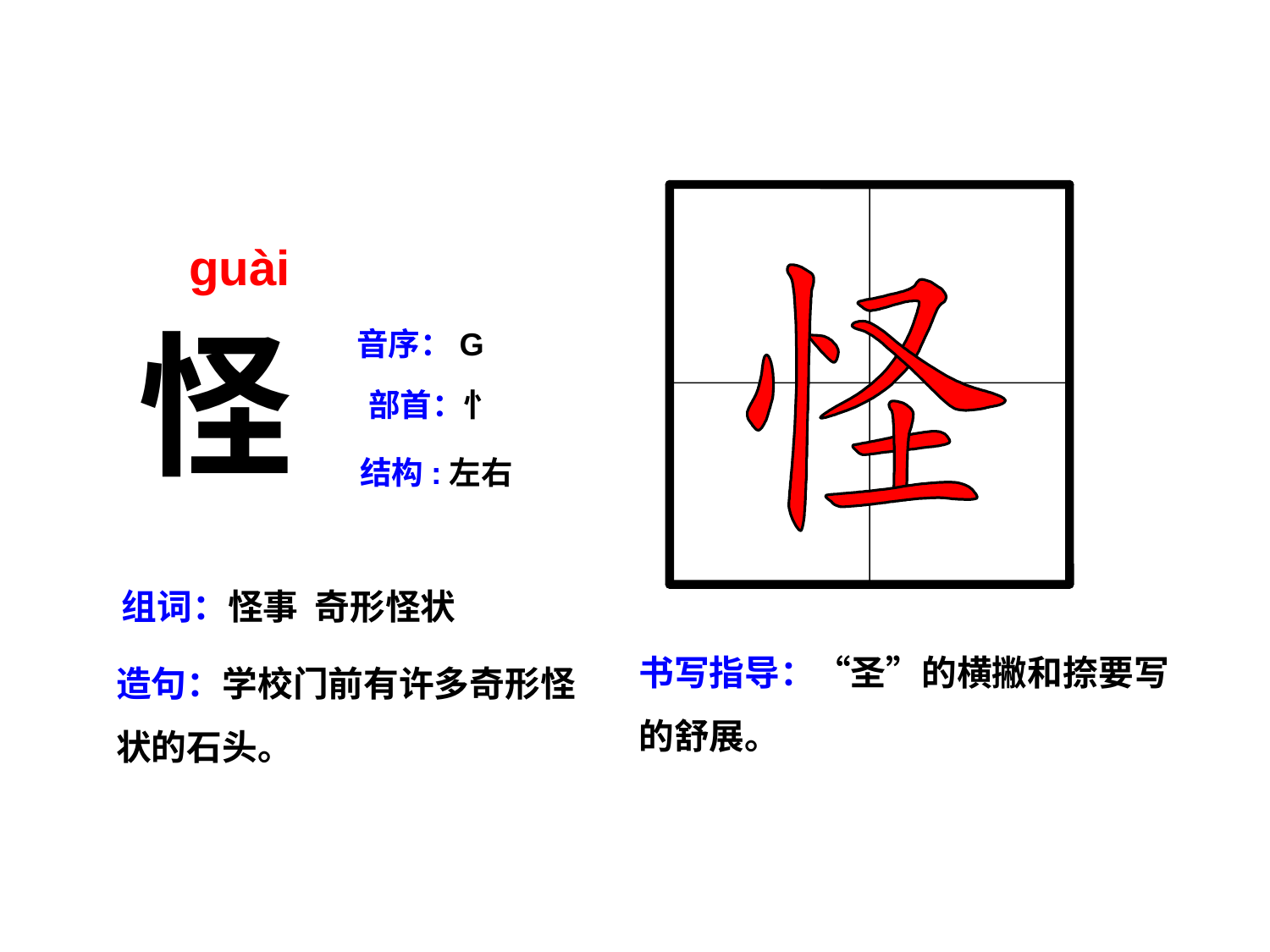

guài

怪
音序：G

部首：忄

结构:左右

组词：怪事  奇形怪状
书写指导：“圣”的横撇和捺要写的舒展。
造句：学校门前有许多奇形怪状的石头。